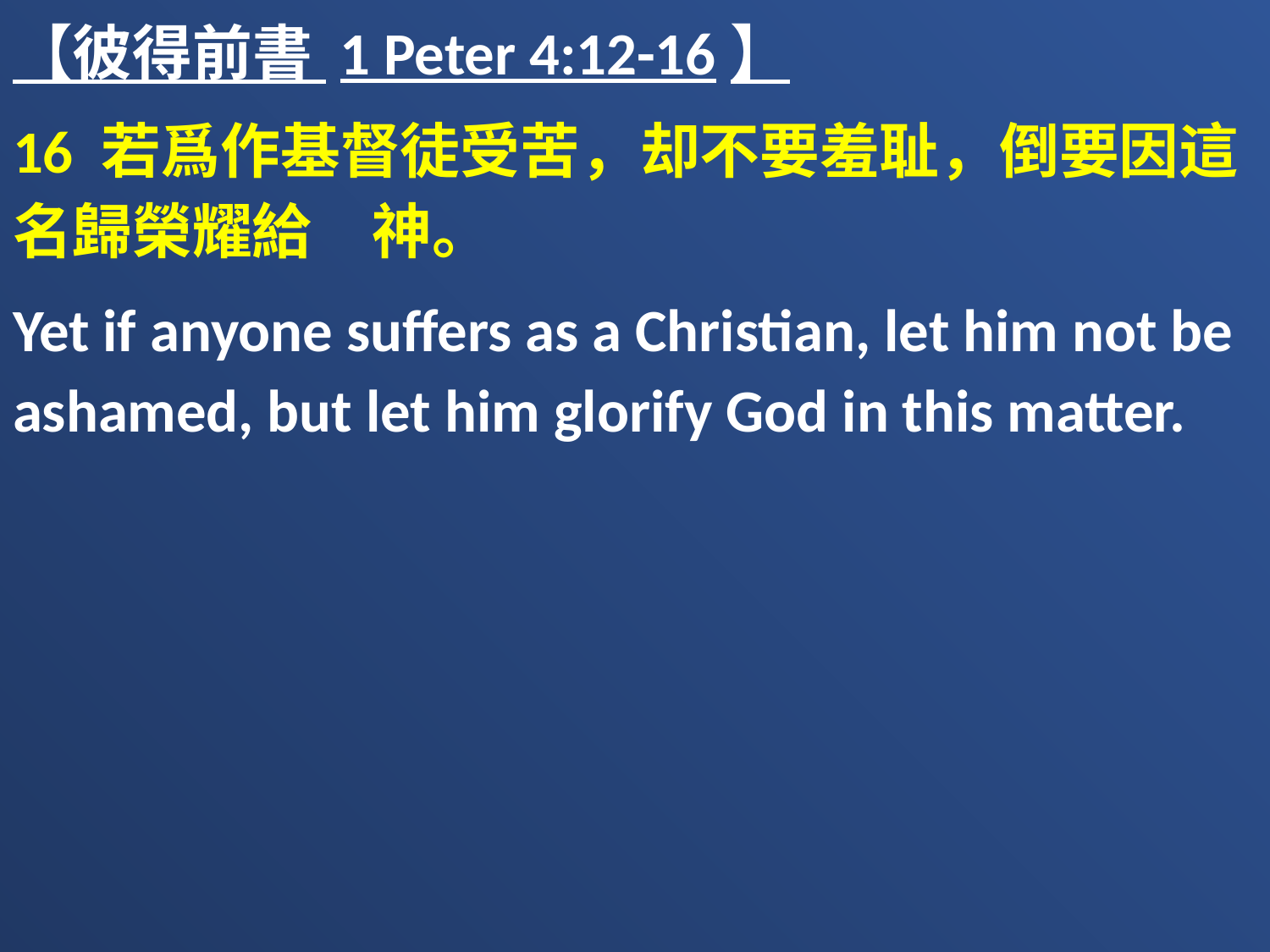

【彼得前書 1 Peter 4:12-16】
16 若爲作基督徒受苦，却不要羞耻，倒要因這名歸榮耀給　神。
Yet if anyone suffers as a Christian, let him not be ashamed, but let him glorify God in this matter.